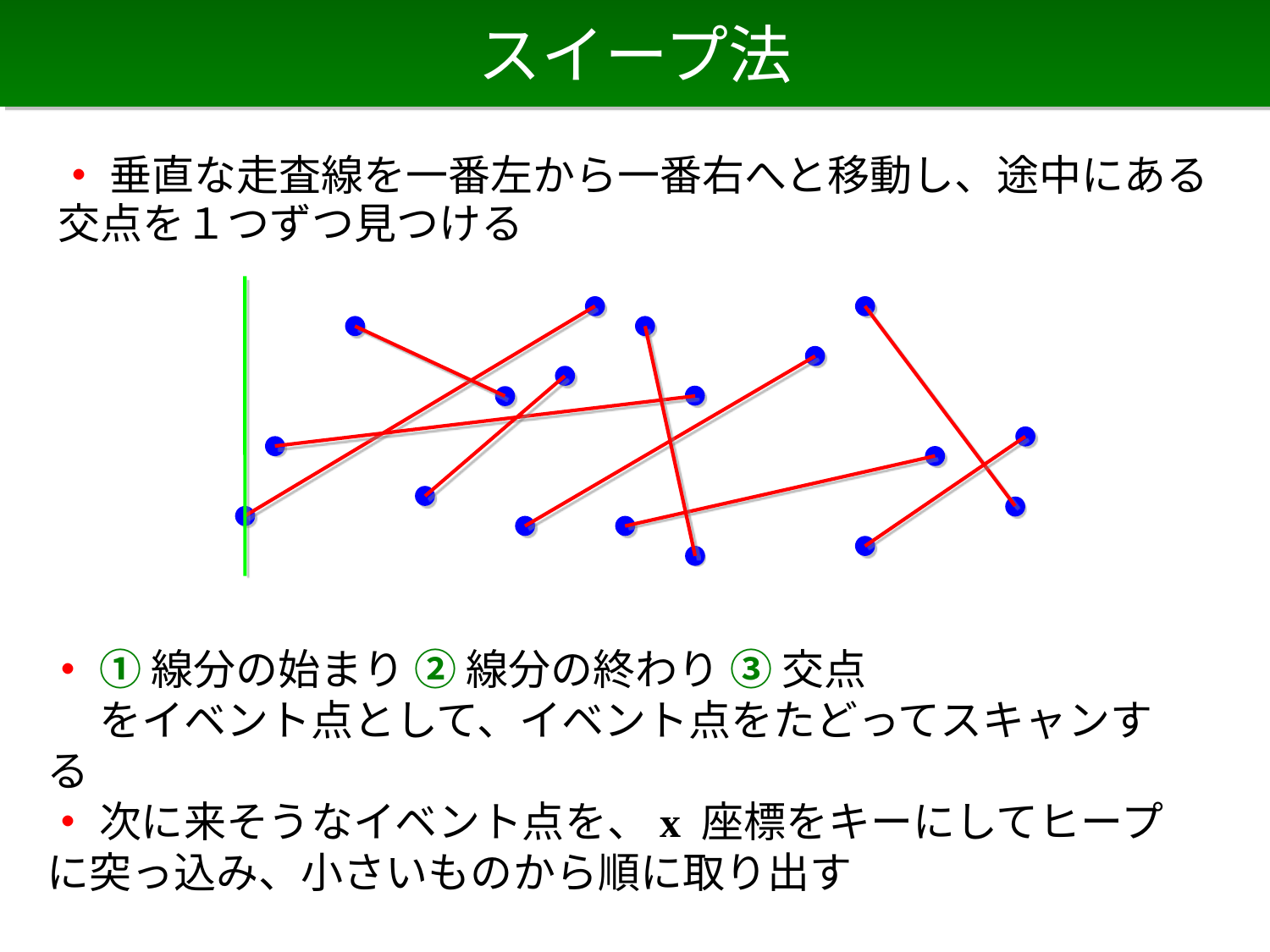

# スイープ法
・ 垂直な走査線を一番左から一番右へと移動し、途中にある交点を１つずつ見つける

・ ① 線分の始まり ② 線分の終わり ③ 交点
　 をイベント点として、イベント点をたどってスキャンする
・ 次に来そうなイベント点を、x 座標をキーにしてヒープに突っ込み、小さいものから順に取り出す